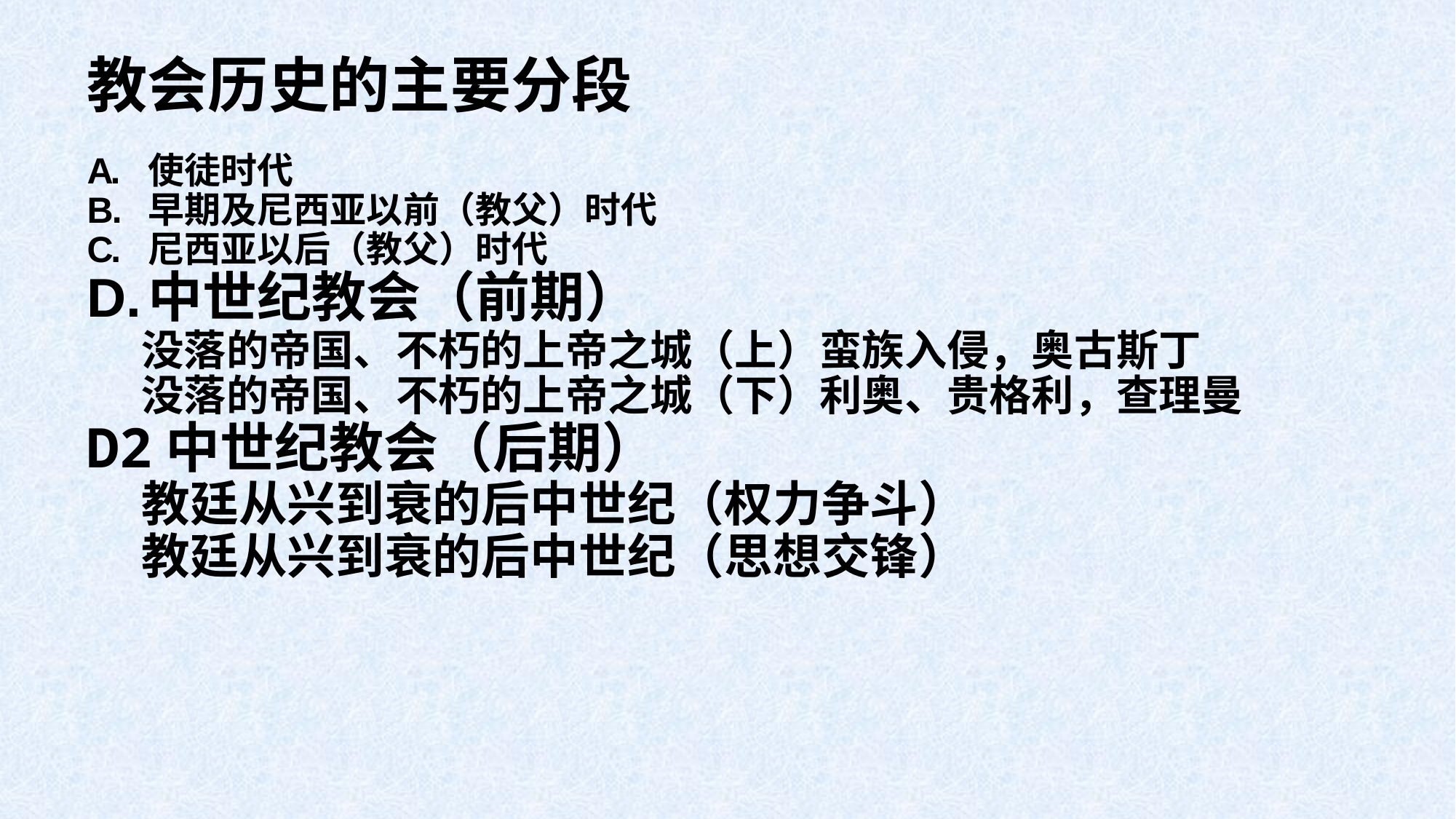

# 教会历史的主要分段
使徒时代
早期及尼西亚以前（教父）时代
尼西亚以后（教父）时代
中世纪教会（前期）
没落的帝国、不朽的上帝之城（上）蛮族入侵，奥古斯丁
没落的帝国、不朽的上帝之城（下）利奥、贵格利，查理曼
D2中世纪教会（后期）
教廷从兴到衰的后中世纪（权力争斗）
教廷从兴到衰的后中世纪（思想交锋）